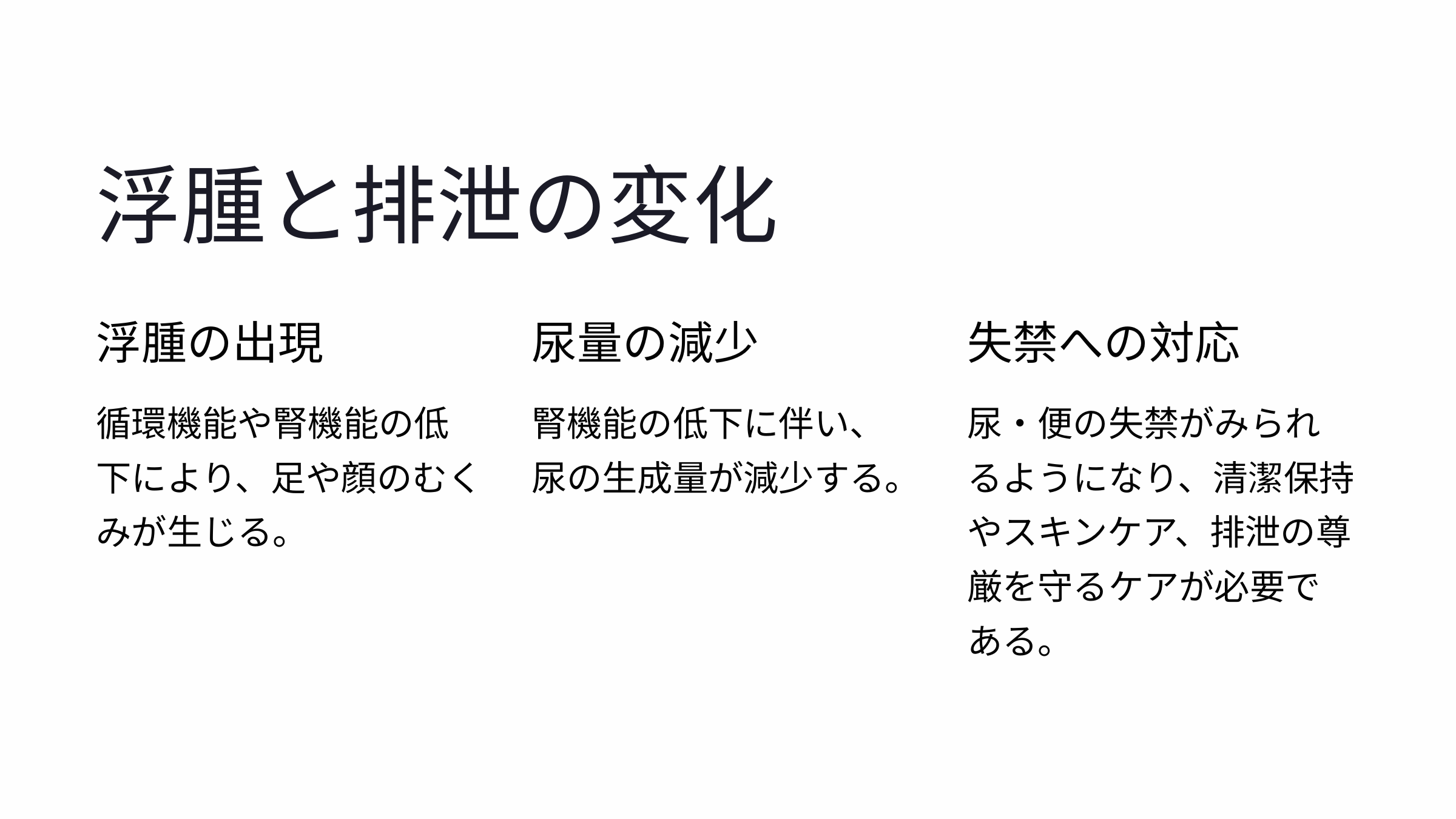

浮腫と排泄の変化
浮腫の出現
尿量の減少
失禁への対応
循環機能や腎機能の低下により、足や顔のむくみが生じる。
腎機能の低下に伴い、尿の生成量が減少する。
尿・便の失禁がみられるようになり、清潔保持やスキンケア、排泄の尊厳を守るケアが必要である。